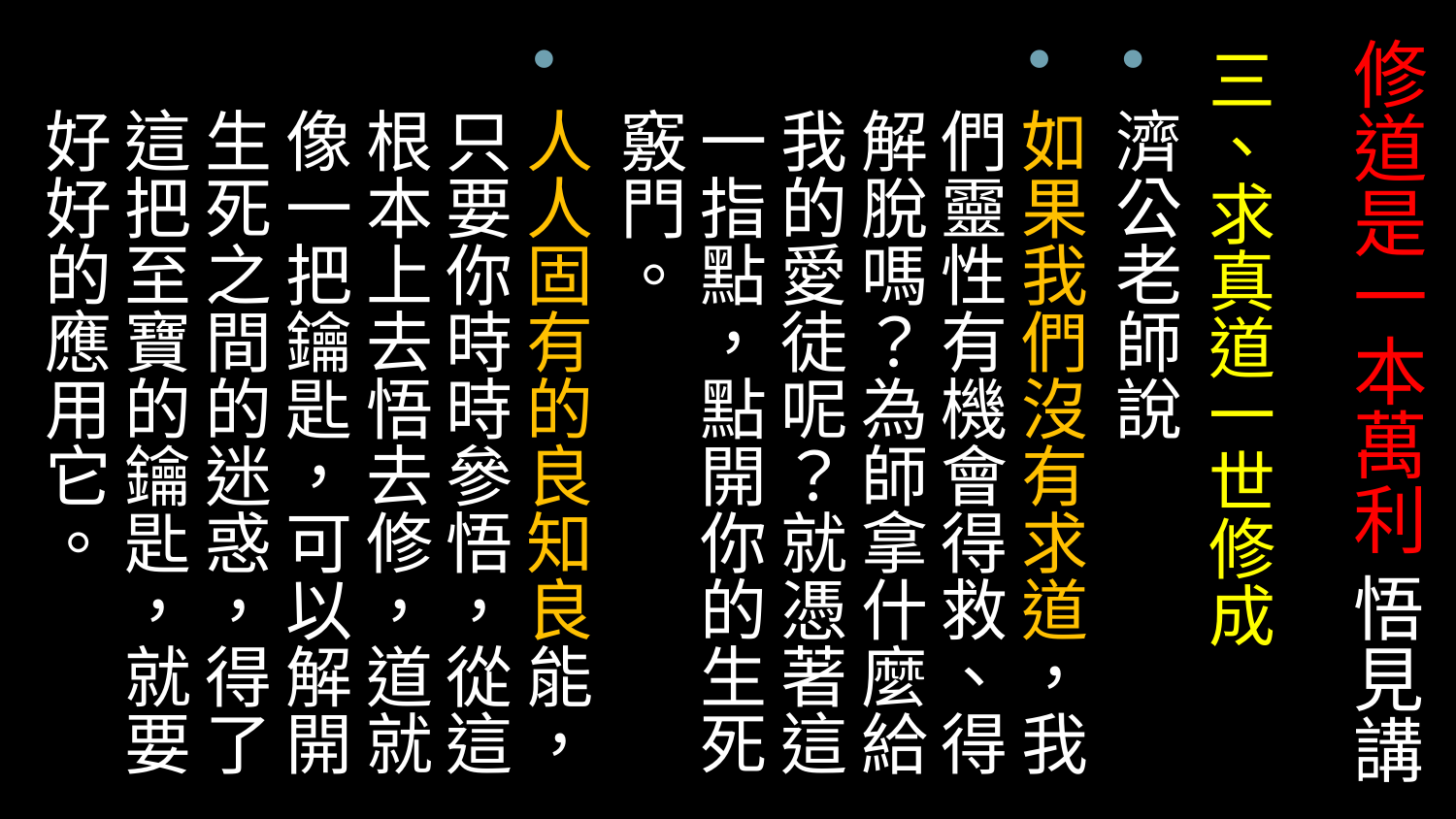

三、求真道一世修成
濟公老師說
如果我們沒有求道，我們靈性有機會得救、得解脫嗎？為師拿什麼給我的愛徒呢？就憑著這一指點，點開你的生死竅門。
人人固有的良知良能，只要你時時參悟，從這根本上去悟去修，道就像一把鑰匙，可以解開生死之間的迷惑，得了這把至寶的鑰匙，就要好好的應用它。
# 修道是一本萬利 悟見講